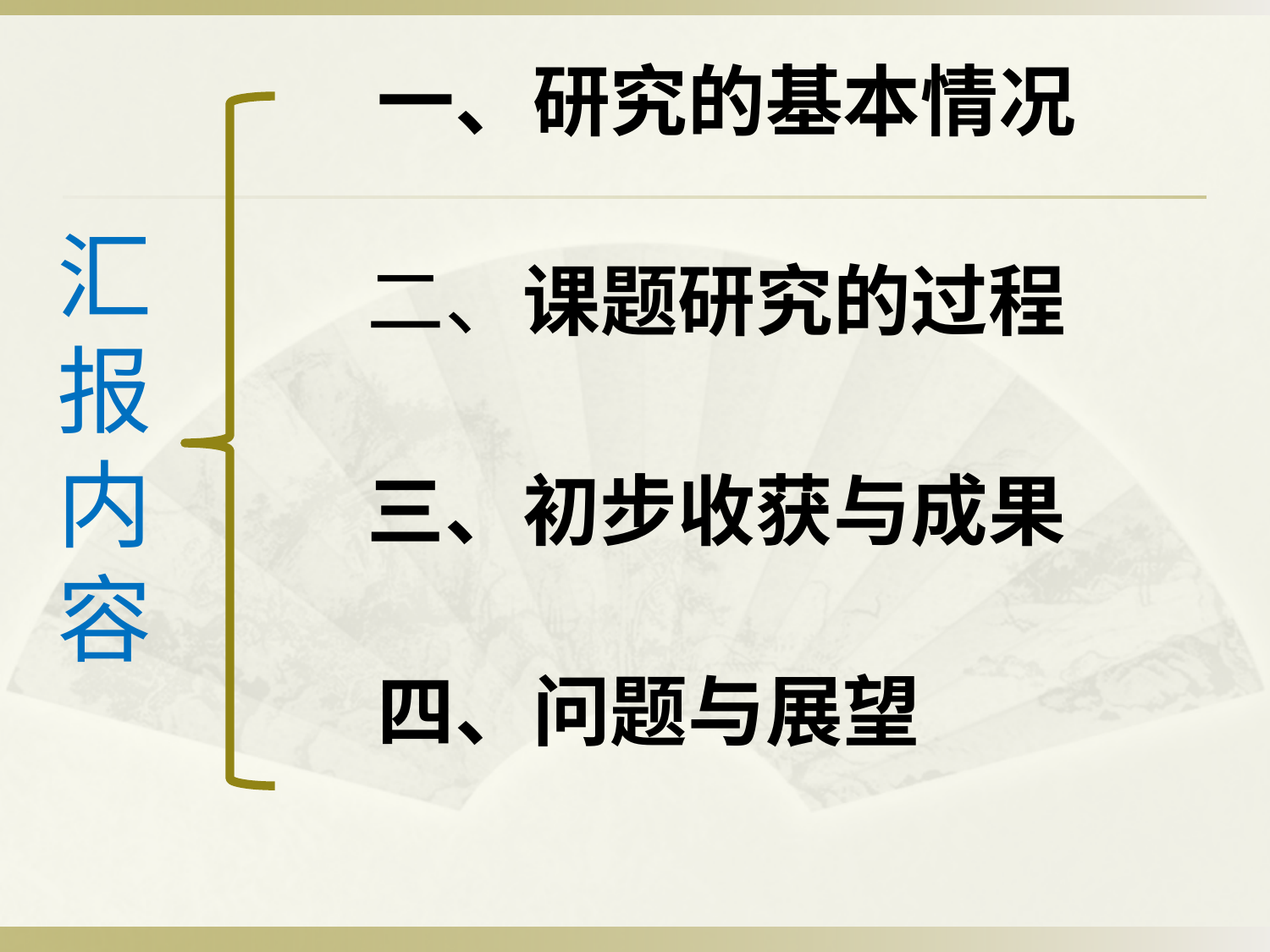

一、研究的基本情况

# 汇报内容
二、课题研究的过程
三、初步收获与成果
四、问题与展望